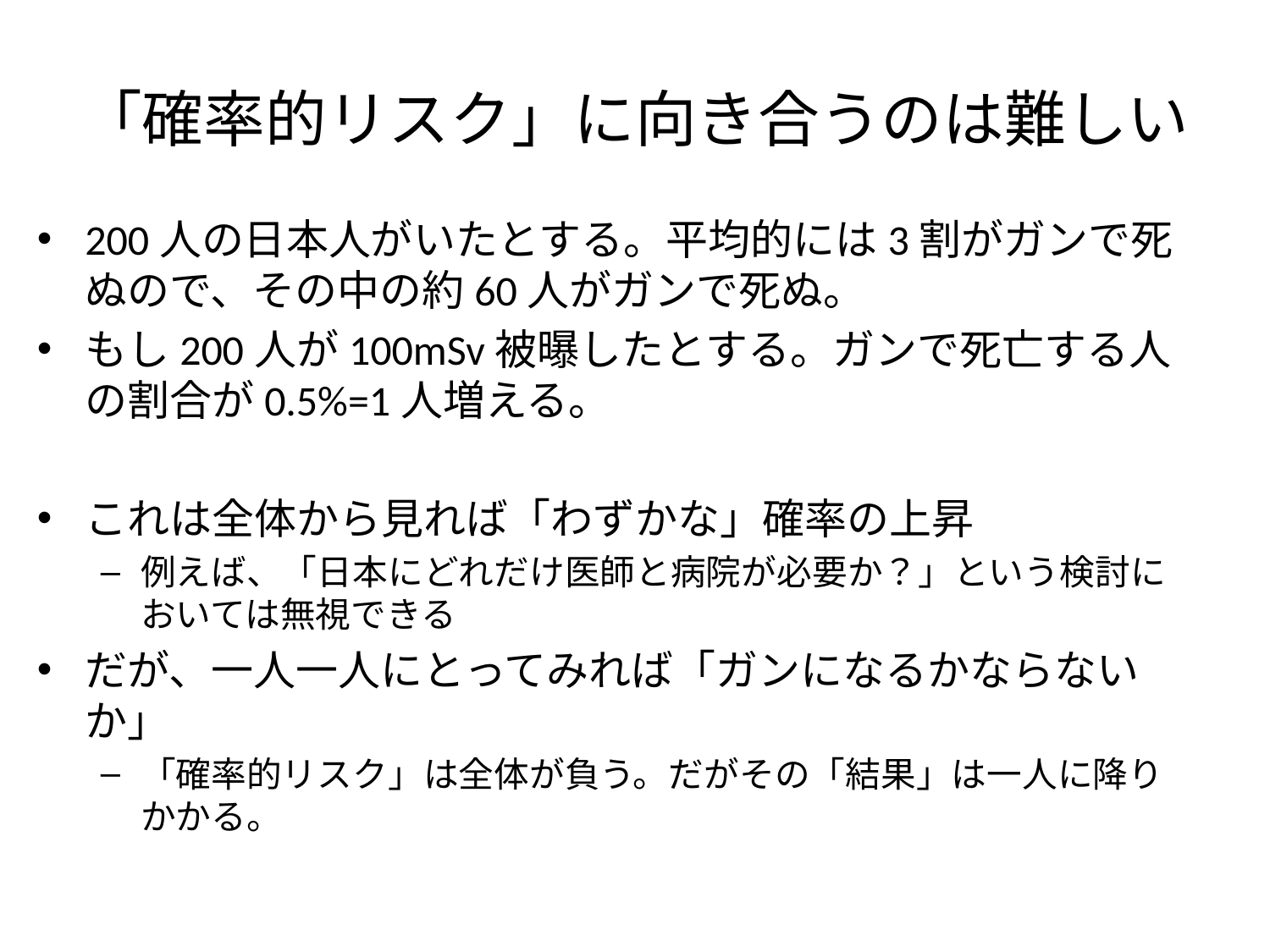

# 「確率的リスク」に向き合うのは難しい
200人の日本人がいたとする。平均的には3割がガンで死ぬので、その中の約60人がガンで死ぬ。
もし200人が100mSv被曝したとする。ガンで死亡する人の割合が0.5%=1人増える。

これは全体から見れば「わずかな」確率の上昇
例えば、「日本にどれだけ医師と病院が必要か？」という検討においては無視できる
だが、一人一人にとってみれば「ガンになるかならないか」
「確率的リスク」は全体が負う。だがその「結果」は一人に降りかかる。